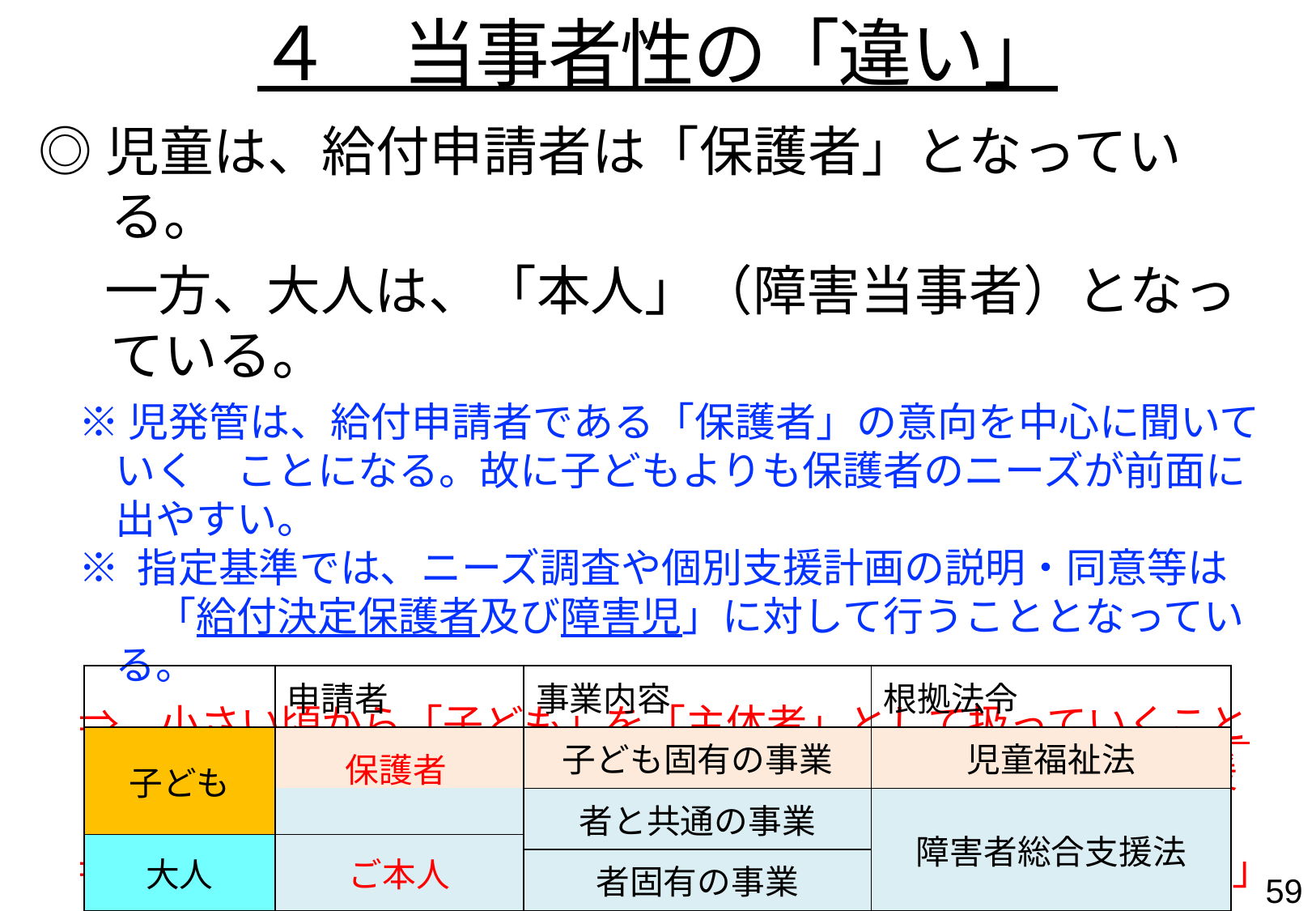

４　当事者性の「違い」
◎児童は、給付申請者は「保護者」となっている。
　 一方、大人は、「本人」（障害当事者）となっている。
　※ 児発管は、給付申請者である「保護者」の意向を中心に聞いていく　ことになる。故に子どもよりも保護者のニーズが前面に出やすい。
　※  指定基準では、ニーズ調査や個別支援計画の説明・同意等は　　「給付決定保護者及び障害児」に対して行うこととなっている。
　⇒　小さい頃から「子ども」を「主体者」として扱っていくことが重要（支援計画の説明、活動等の決定過程への参画、支援会議への参加等）
　⇒　大人は「意思決定支援」､子どもは「自由な意見表明の支援」（子どもの権利条約：意見表明権の保障）

|  | 申請者 | 事業内容 | 根拠法令 |
| --- | --- | --- | --- |
| 子ども |  | 子ども固有の事業 | 児童福祉法 |
|  |  | 者と共通の事業 | 障害者総合支援法 |
| 大人 | ご本人 |  |  |
|  |  | 者固有の事業 |  |
保護者
59